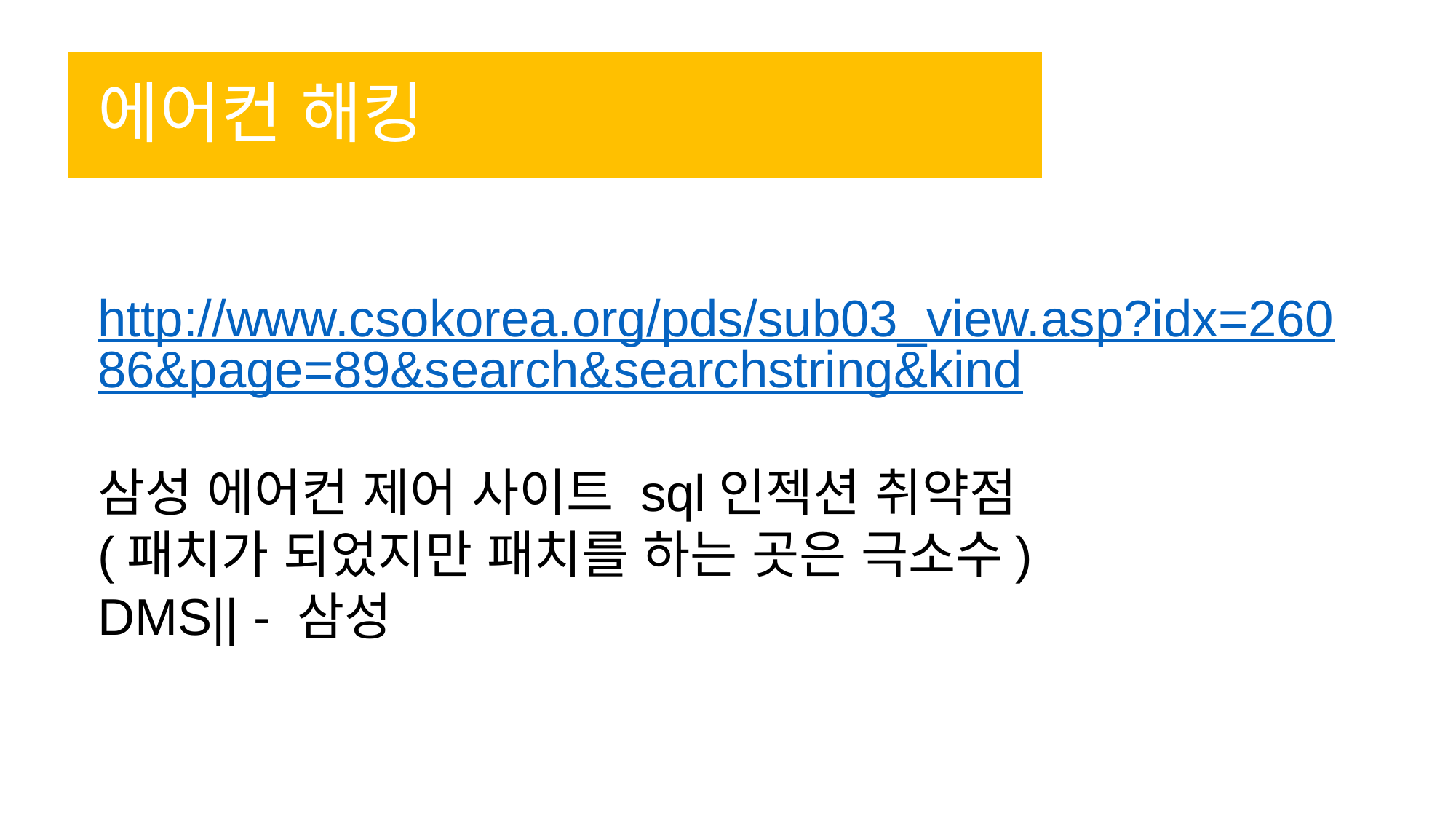

# 에어컨 해킹

http://www.csokorea.org/pds/sub03_view.asp?idx=26086&page=89&search&searchstring&kind

삼성 에어컨 제어 사이트 sql인젝션 취약점
(패치가 되었지만 패치를 하는 곳은 극소수)
DMS|| - 삼성